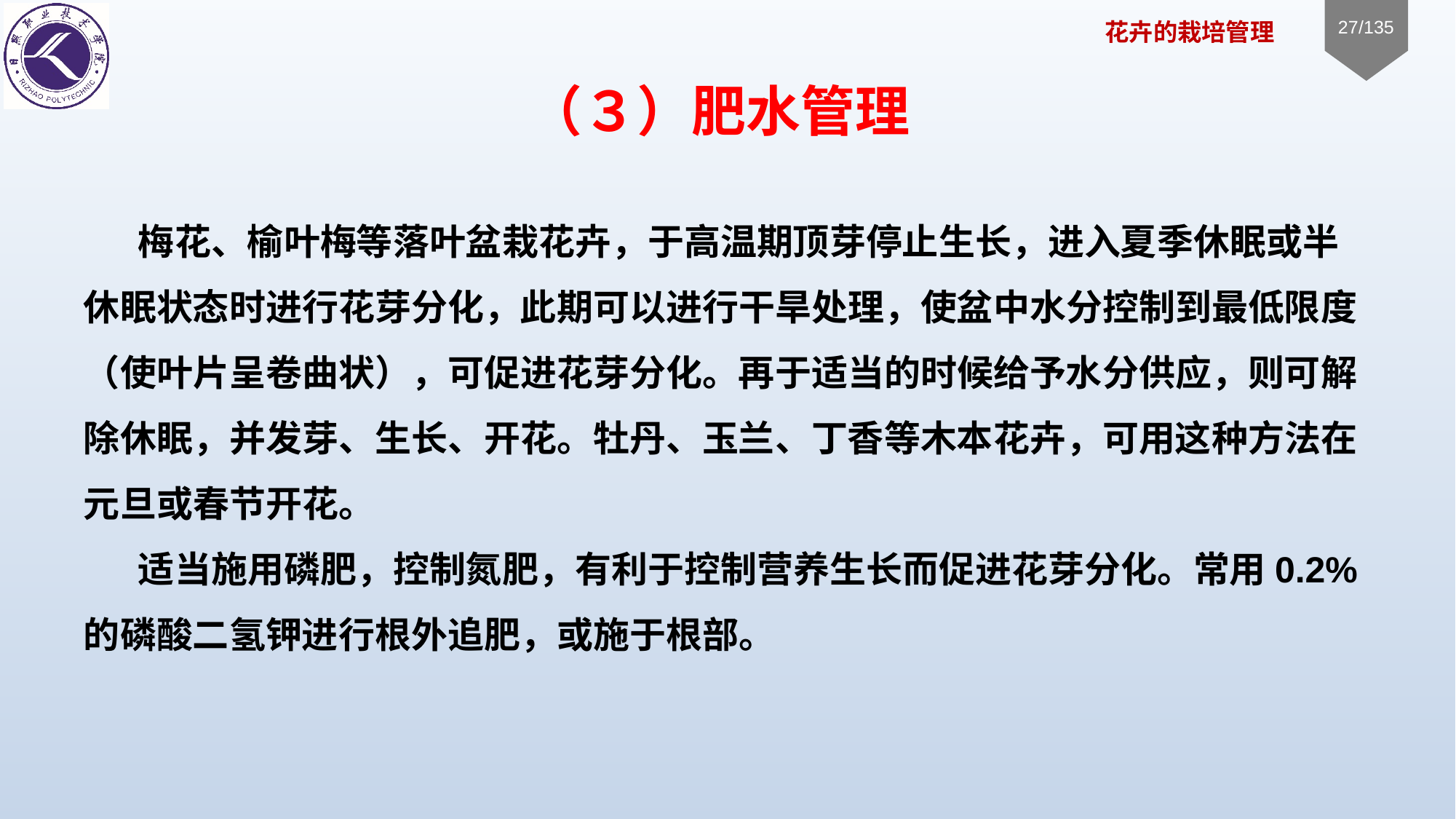

# （３）肥水管理
梅花、榆叶梅等落叶盆栽花卉，于高温期顶芽停止生长，进入夏季休眠或半休眠状态时进行花芽分化，此期可以进行干旱处理，使盆中水分控制到最低限度（使叶片呈卷曲状），可促进花芽分化。再于适当的时候给予水分供应，则可解除休眠，并发芽、生长、开花。牡丹、玉兰、丁香等木本花卉，可用这种方法在元旦或春节开花。
适当施用磷肥，控制氮肥，有利于控制营养生长而促进花芽分化。常用0.2%的磷酸二氢钾进行根外追肥，或施于根部。